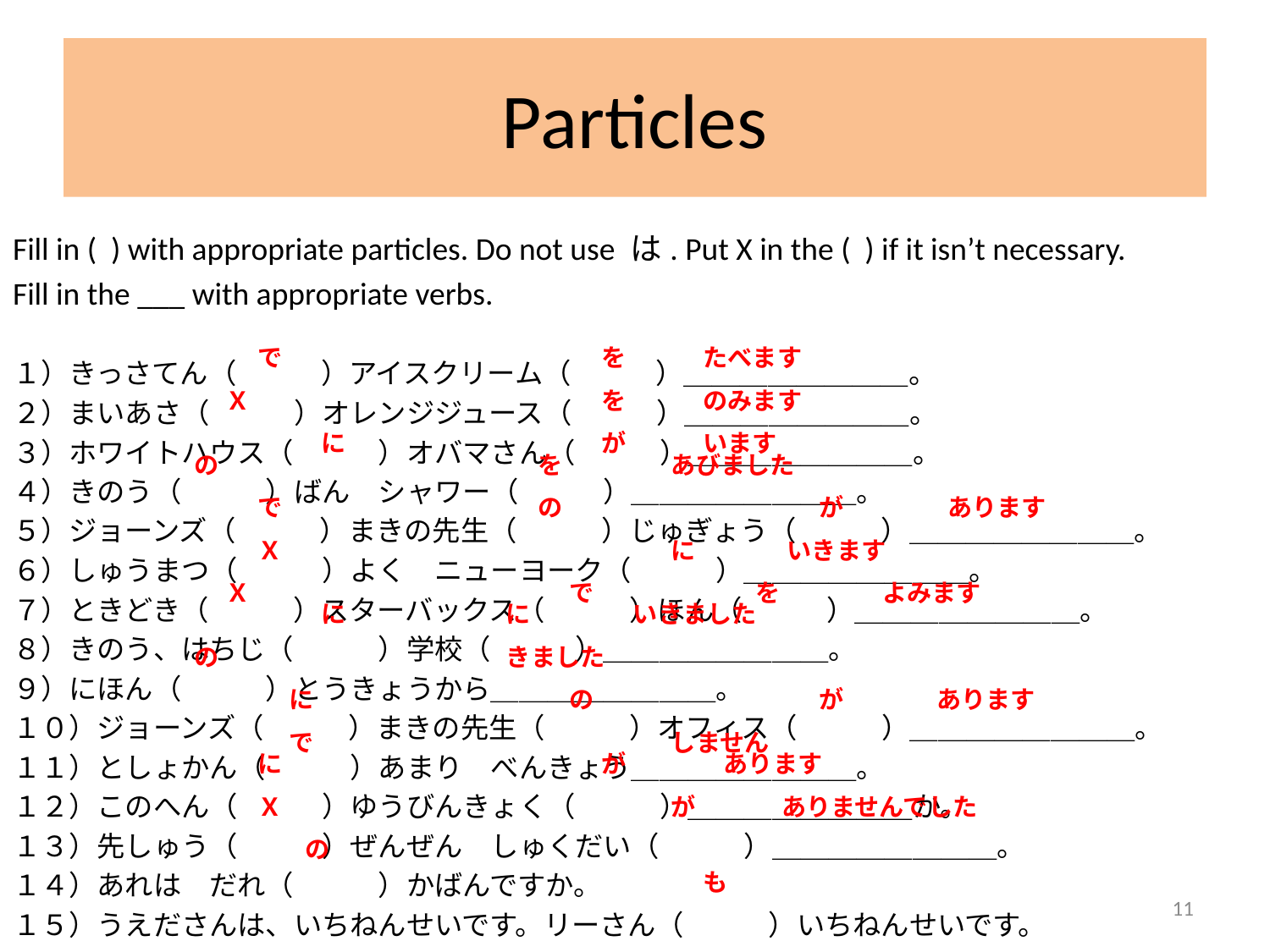

# Particles
Fill in (  ) with appropriate particles. Do not use は. Put X in the (  ) if it isn’t necessary.
Fill in the ___ with appropriate verbs.

１）きっさてん（　　　）アイスクリーム（　　　）＿＿＿＿＿＿＿＿。
２）まいあさ（　　　）オレンジジュース（　　　）＿＿＿＿＿＿＿＿。
３）ホワイトハウス（　　　）オバマさん（　　　）＿＿＿＿＿＿＿＿。
４）きのう（　　　）ばん　シャワー（　　　）＿＿＿＿＿＿＿＿。
５）ジョーンズ（　　　）まきの先生（　　　）じゅぎょう（　　　）＿＿＿＿＿＿＿＿。
６）しゅうまつ（　　　）よく　ニューヨーク（　　　）＿＿＿＿＿＿＿＿。
７）ときどき（　　　）スターバックス（　　　）ほん（　　　）＿＿＿＿＿＿＿＿。
８）きのう、はちじ（　　　）学校（　　　）＿＿＿＿＿＿＿＿。
９）にほん（　　　）とうきょうから＿＿＿＿＿＿＿＿。
１０）ジョーンズ（　　　）まきの先生（　　　）オフィス（　　　）＿＿＿＿＿＿＿＿。
１１）としょかん（　　　）あまり　べんきょう＿＿＿＿＿＿＿＿。
１２）このへん（　　　）ゆうびんきょく（　　　）＿＿＿＿＿＿＿＿か。
１３）先しゅう（　　　）ぜんぜん　しゅくだい（　　　）＿＿＿＿＿＿＿＿。
１４）あれは　だれ（　　　）かばんですか。
１５）うえださんは、いちねんせいです。リーさん（　　　）いちねんせいです。

で
を
たべます
Ｘ
を
のみます
が
に
います
の
を
あびました
で
の
が
あります
Ｘ
に
いきます
Ｘ
で
を
よみます
に
に
いきました
の
きました
に
の
が
あります
で
しません
に
が
あります
Ｘ
が
ありませんでした
の
も
11